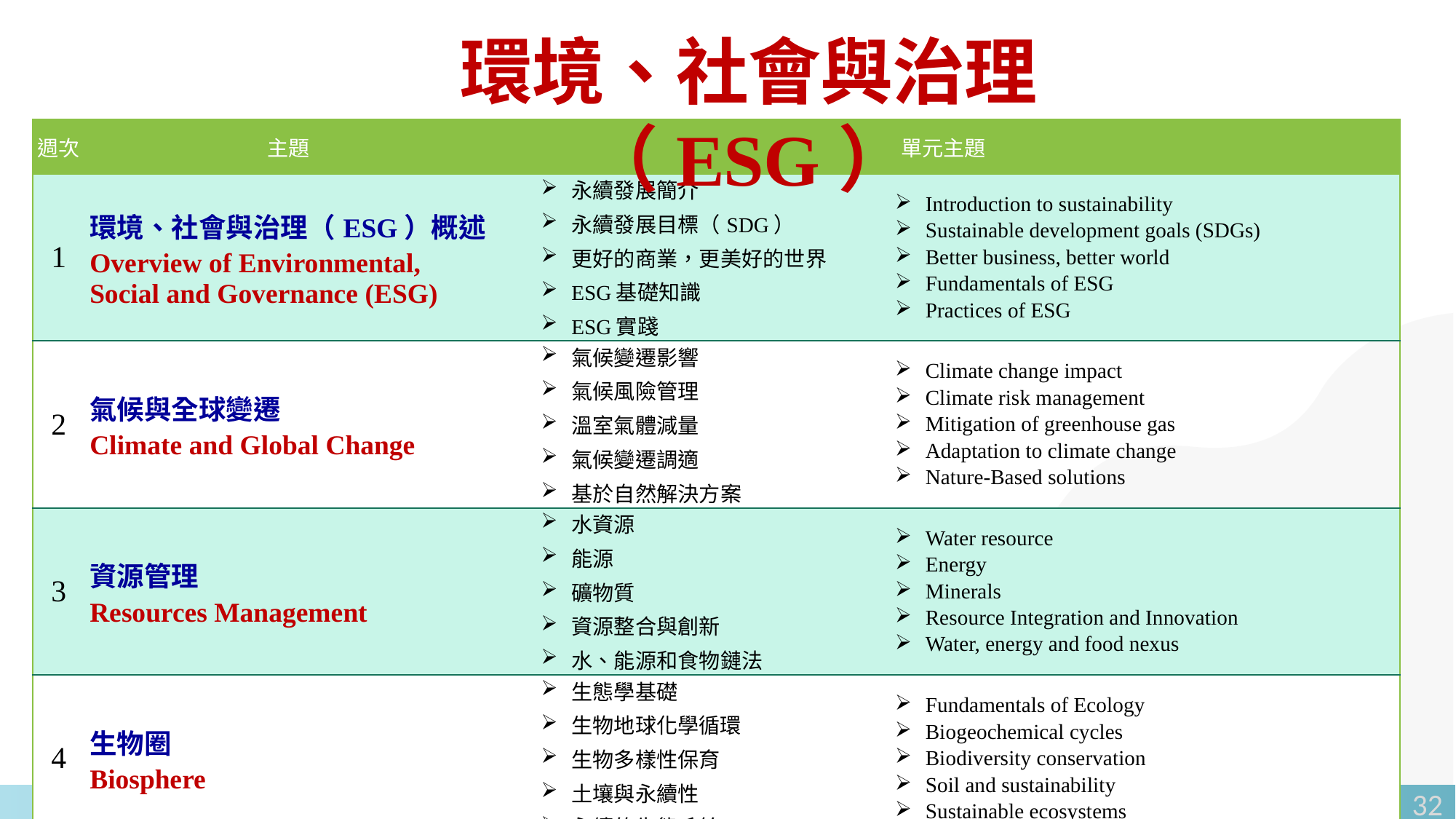

環境、社會與治理（ESG）
| 週次 | 主題 | 單元主題 |  |
| --- | --- | --- | --- |
| 1 | 環境、社會與治理（ESG）概述 Overview of Environmental, Social and Governance (ESG) | 永續發展簡介 永續發展目標（SDG） 更好的商業，更美好的世界 ESG基礎知識 ESG實踐 | Introduction to sustainability Sustainable development goals (SDGs) Better business, better world Fundamentals of ESG Practices of ESG |
| 2 | 氣候與全球變遷 Climate and Global Change | 氣候變遷影響 氣候風險管理 溫室氣體減量 氣候變遷調適 基於自然解決方案 | Climate change impact Climate risk management Mitigation of greenhouse gas Adaptation to climate change Nature-Based solutions |
| 3 | 資源管理 Resources Management | 水資源 能源 礦物質 資源整合與創新 水、能源和食物鏈法 | Water resource Energy Minerals Resource Integration and Innovation Water, energy and food nexus |
| 4 | 生物圈 Biosphere | 生態學基礎 生物地球化學循環 生物多樣性保育 土壤與永續性 永續的生態系統 | Fundamentals of Ecology Biogeochemical cycles Biodiversity conservation Soil and sustainability Sustainable ecosystems |
32